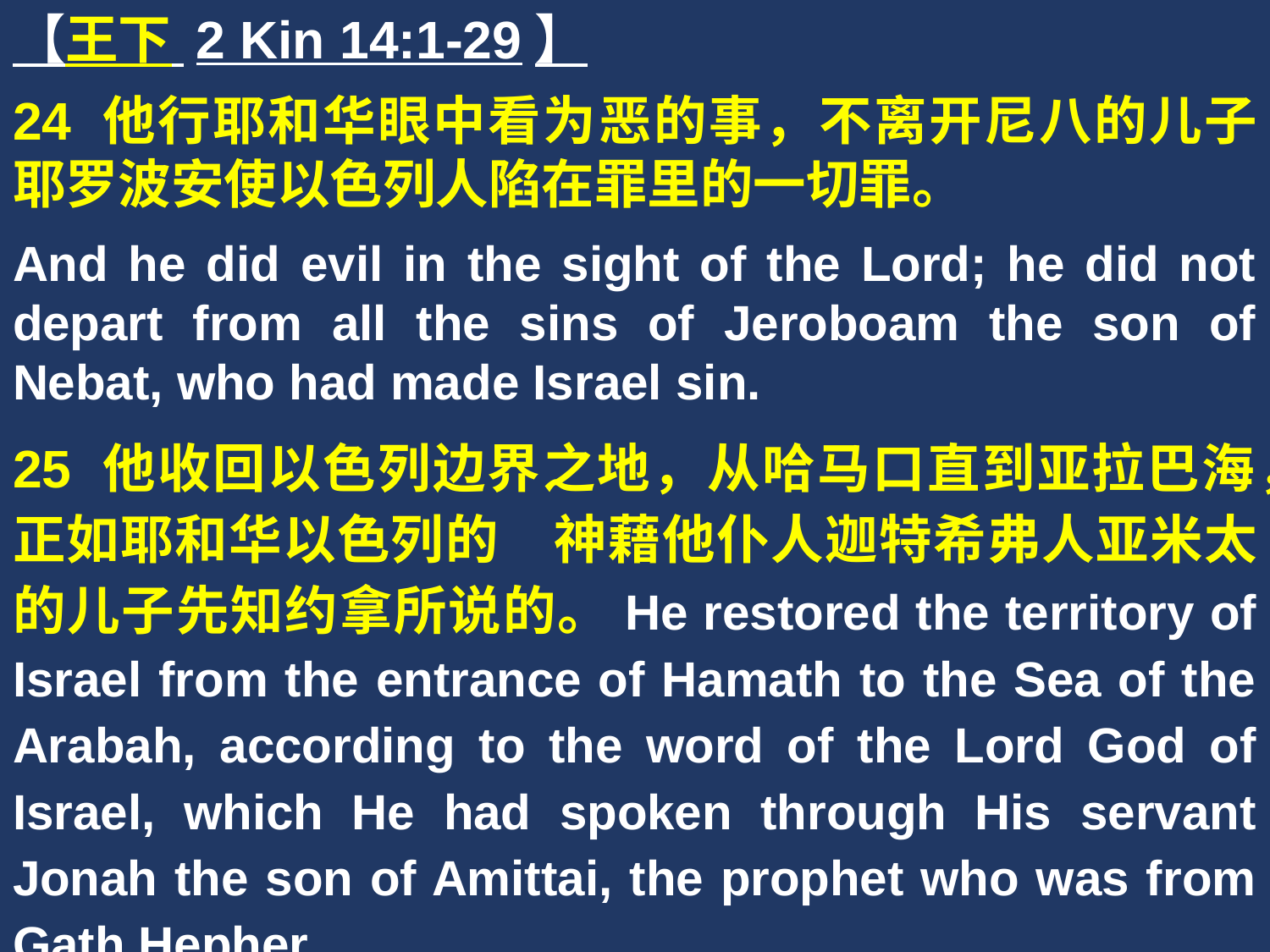

【王下 2 Kin 14:1-29】
24 他行耶和华眼中看为恶的事，不离开尼八的儿子耶罗波安使以色列人陷在罪里的一切罪。
And he did evil in the sight of the Lord; he did not depart from all the sins of Jeroboam the son of Nebat, who had made Israel sin.
25 他收回以色列边界之地，从哈马口直到亚拉巴海，正如耶和华以色列的　神藉他仆人迦特希弗人亚米太的儿子先知约拿所说的。He restored the territory of Israel from the entrance of Hamath to the Sea of the Arabah, according to the word of the Lord God of Israel, which He had spoken through His servant Jonah the son of Amittai, the prophet who was from Gath Hepher.